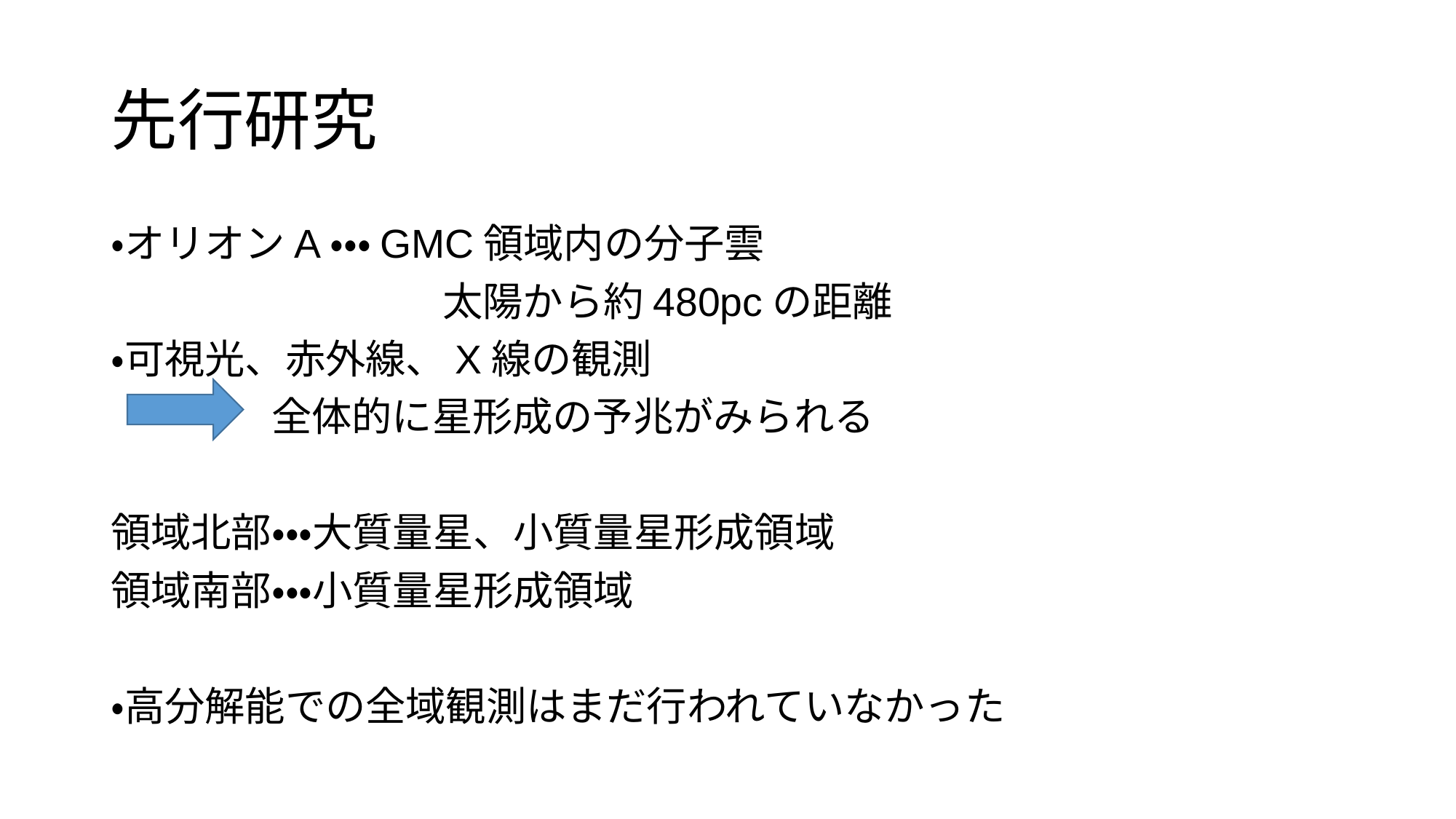

# 先行研究
・オリオンA・・・GMC領域内の分子雲
  　　　　　       　太陽から約480pcの距離
・可視光、赤外線、X線の観測
　　　　全体的に星形成の予兆がみられる

領域北部・・・大質量星、小質量星形成領域
領域南部・・・小質量星形成領域

・高分解能での全域観測はまだ行われていなかった